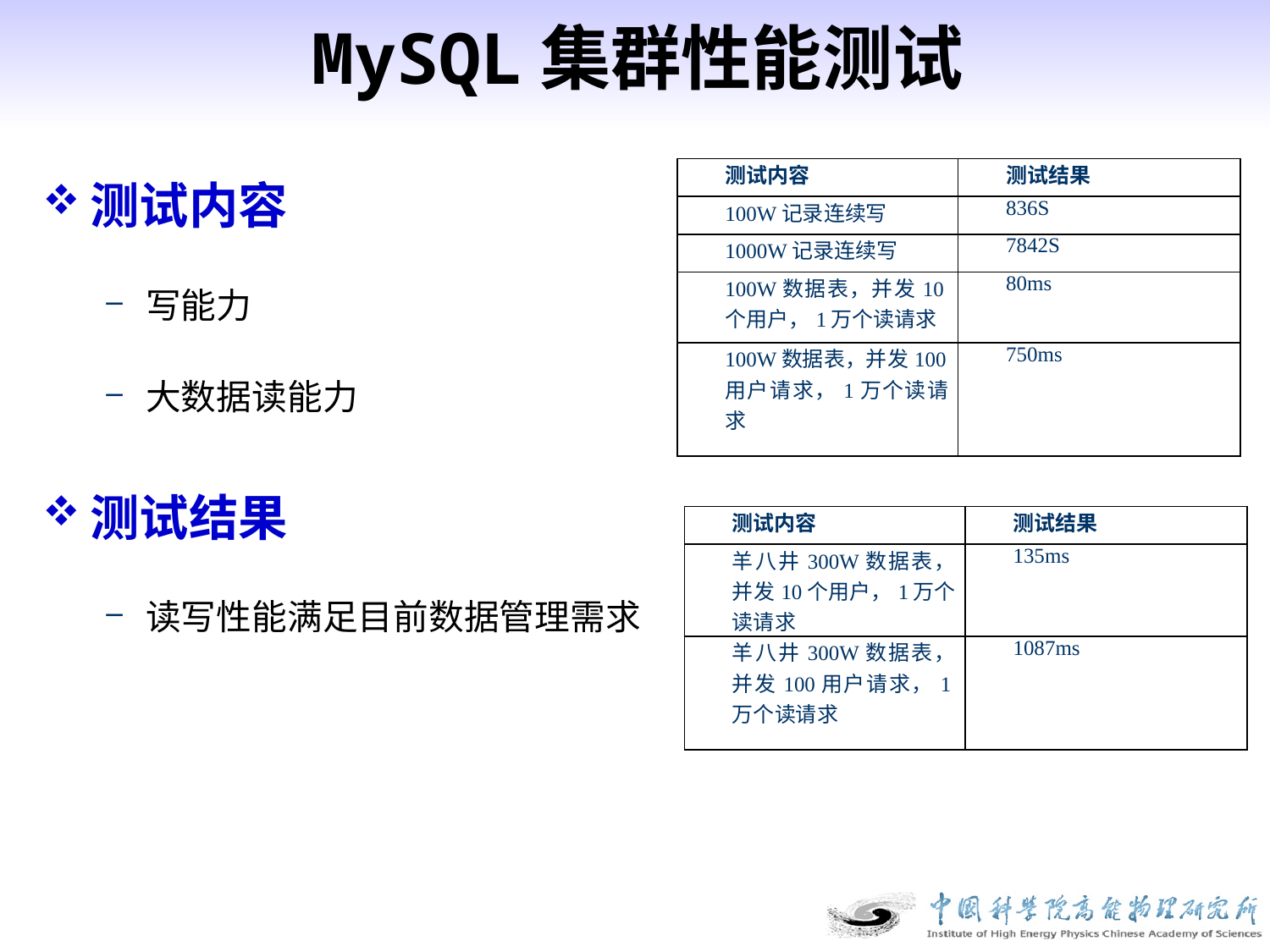

# MySQL集群性能测试
测试内容
写能力
大数据读能力
测试结果
读写性能满足目前数据管理需求
| 测试内容 | 测试结果 |
| --- | --- |
| 100W记录连续写 | 836S |
| 1000W记录连续写 | 7842S |
| 100W数据表，并发10个用户，1万个读请求 | 80ms |
| 100W数据表，并发100用户请求，1万个读请求 | 750ms |
| 测试内容 | 测试结果 |
| --- | --- |
| 羊八井300W数据表，并发10个用户，1万个读请求 | 135ms |
| 羊八井300W数据表，并发100用户请求，1万个读请求 | 1087ms |